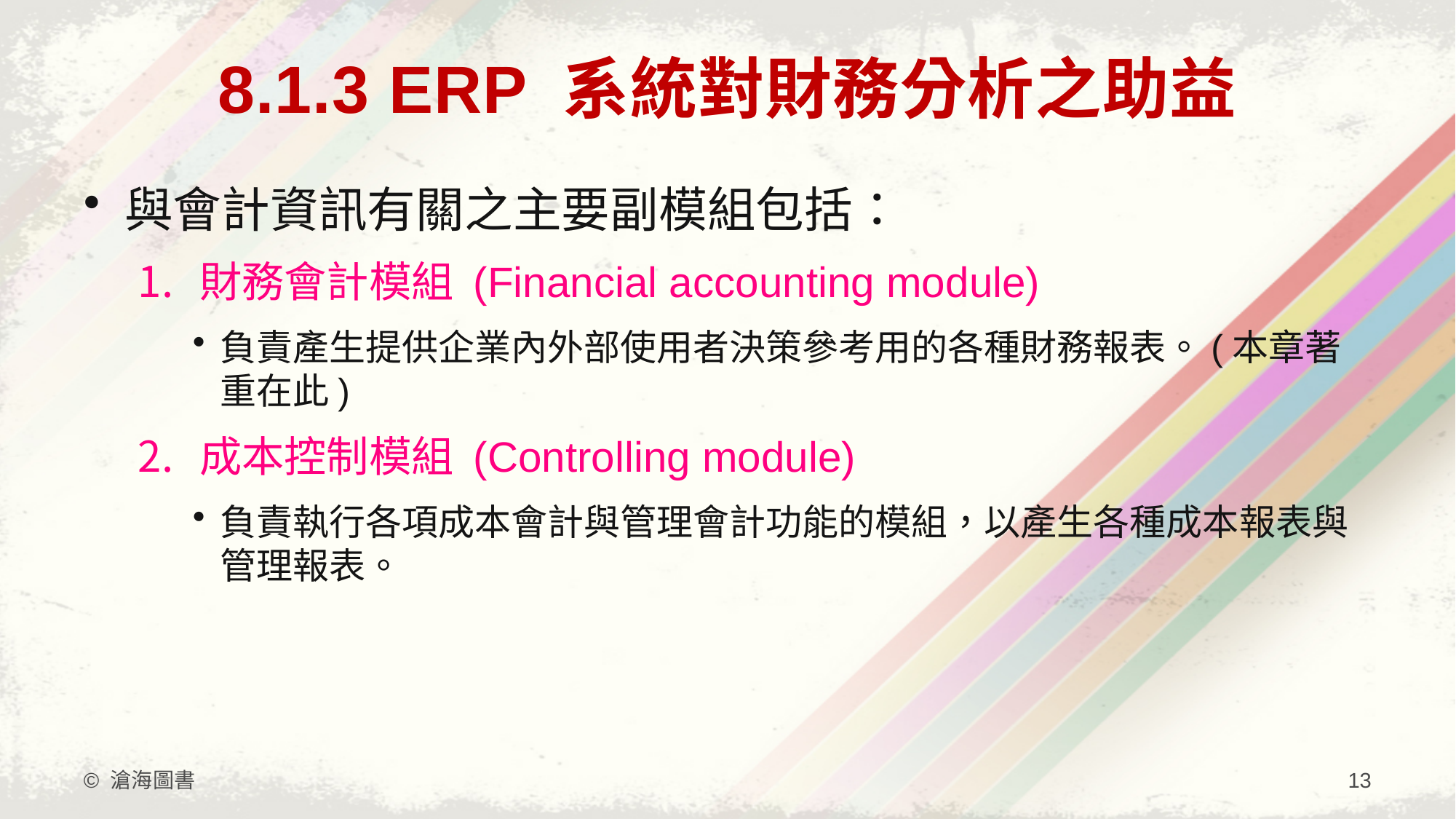

# 8.1.3 ERP 系統對財務分析之助益
與會計資訊有關之主要副模組包括：
財務會計模組 (Financial accounting module)
負責產生提供企業內外部使用者決策參考用的各種財務報表。(本章著重在此)
成本控制模組 (Controlling module)
負責執行各項成本會計與管理會計功能的模組，以產生各種成本報表與管理報表。

© 滄海圖書
13